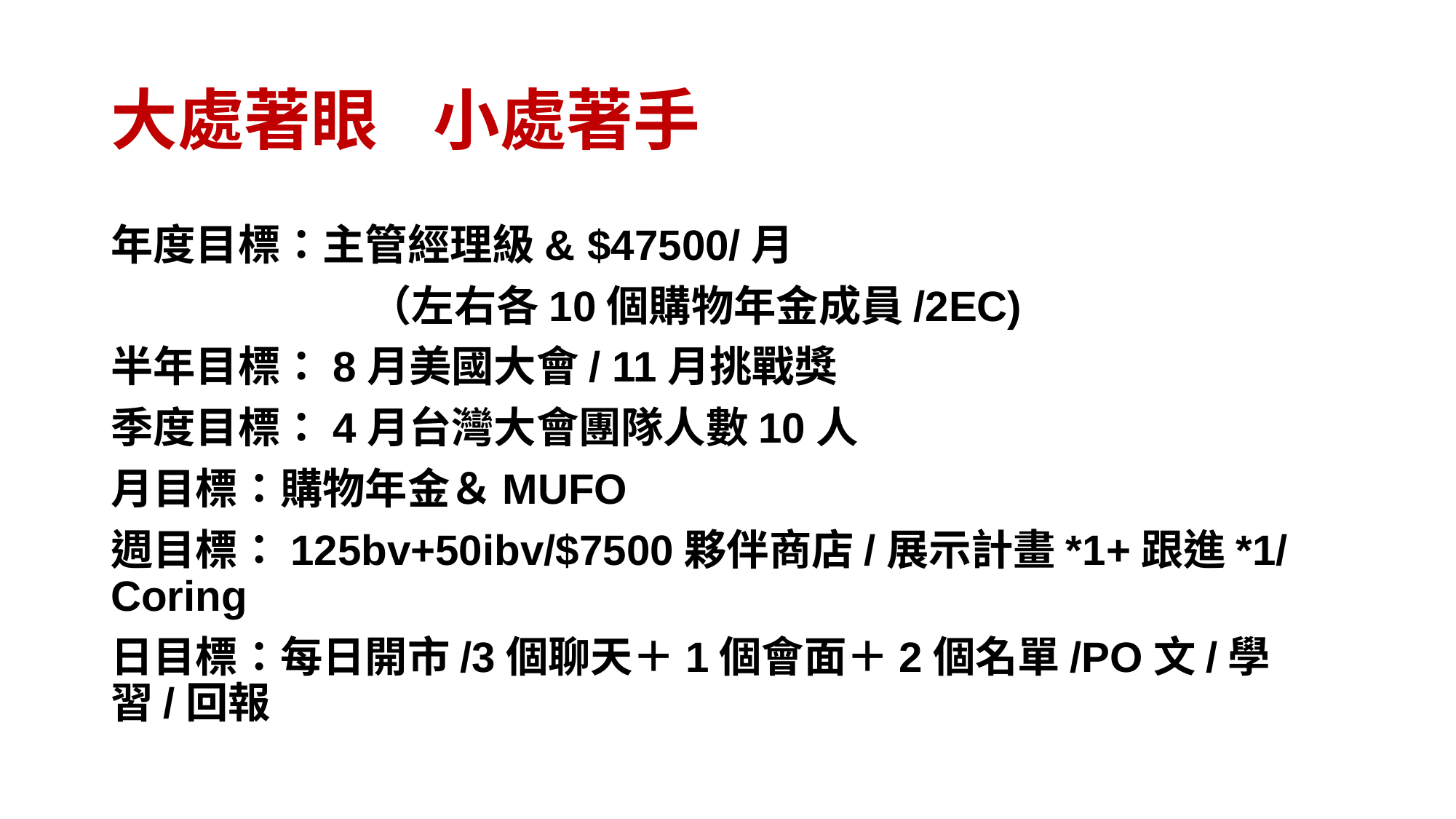

# 大處著眼   小處著手
年度目標：主管經理級& $47500/月
                     （左右各10個購物年金成員/2EC)
半年目標：8月美國大會/ 11月挑戰獎
季度目標：4月台灣大會團隊人數10人
月目標：購物年金＆MUFO
週目標：125bv+50ibv/$7500夥伴商店/展示計畫*1+跟進*1/Coring
日目標：每日開市/3個聊天＋1個會面＋2個名單/PO文/學習/回報